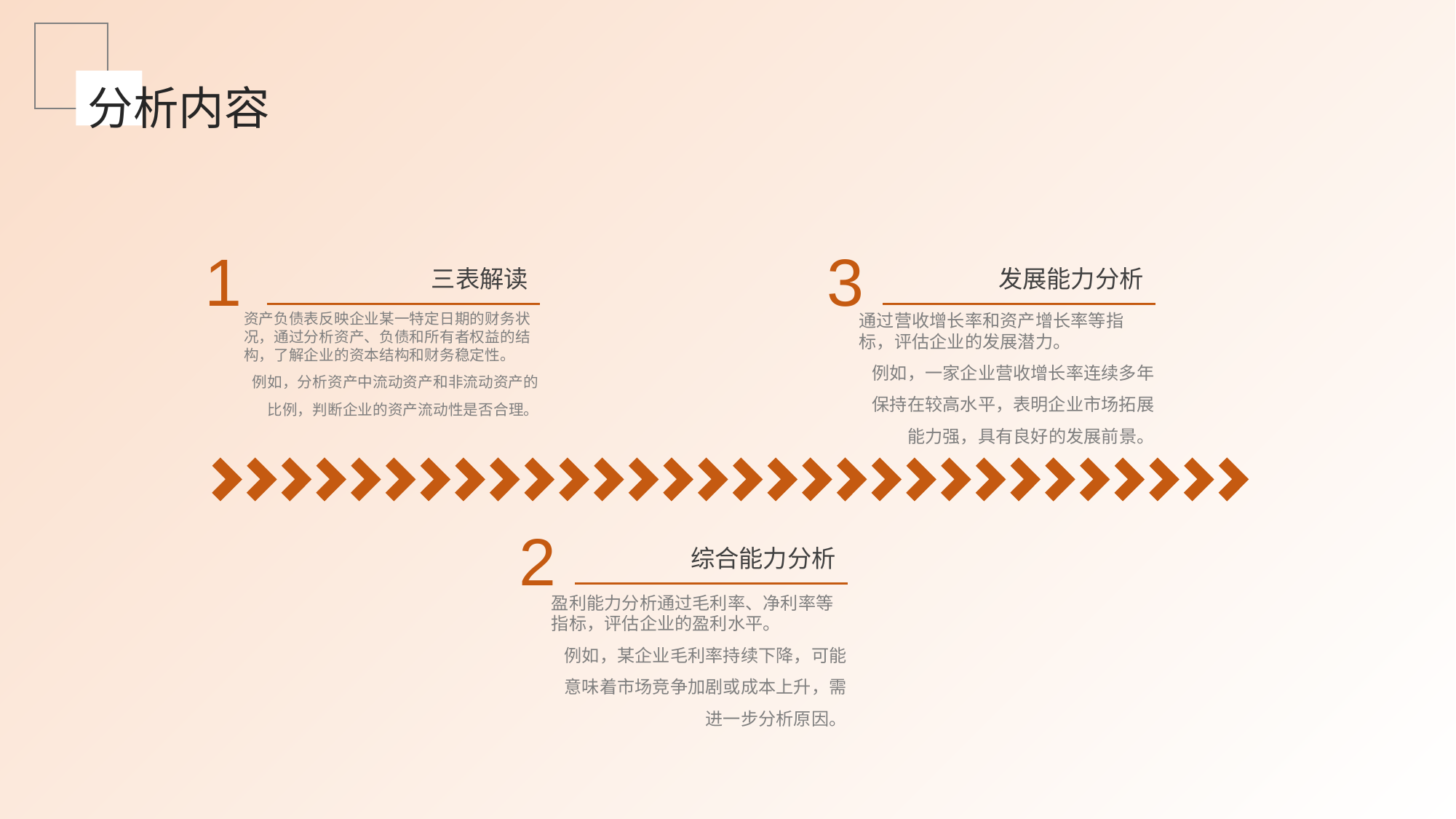

分析内容
1
3
三表解读
发展能力分析
资产负债表反映企业某一特定日期的财务状况，通过分析资产、负债和所有者权益的结构，了解企业的资本结构和财务稳定性。
例如，分析资产中流动资产和非流动资产的比例，判断企业的资产流动性是否合理。
通过营收增长率和资产增长率等指标，评估企业的发展潜力。
例如，一家企业营收增长率连续多年保持在较高水平，表明企业市场拓展能力强，具有良好的发展前景。

2
综合能力分析
盈利能力分析通过毛利率、净利率等指标，评估企业的盈利水平。
例如，某企业毛利率持续下降，可能意味着市场竞争加剧或成本上升，需进一步分析原因。